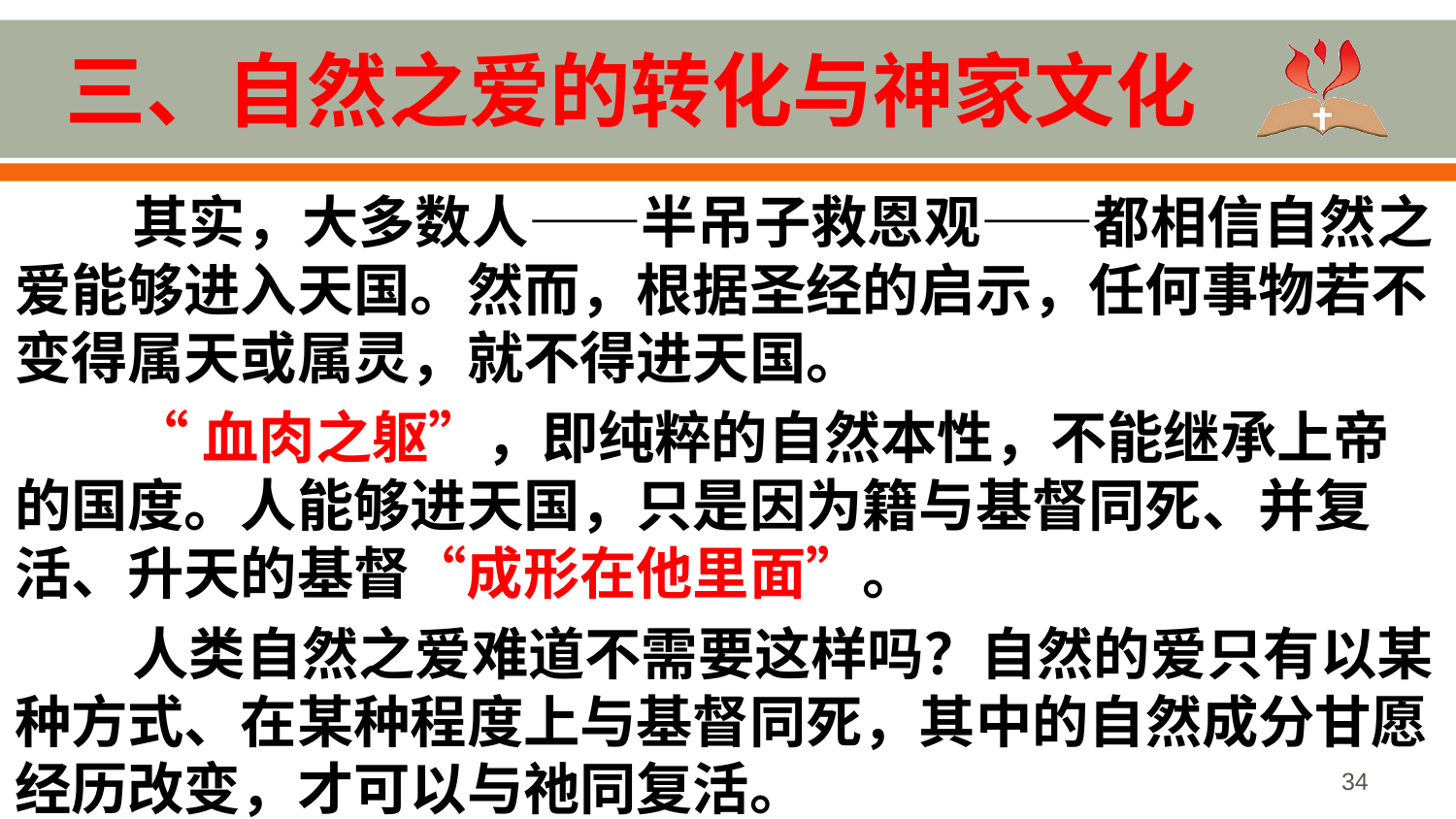

# 三、自然之爱的转化与神家文化
其实，大多数人——半吊子救恩观——都相信自然之爱能够进入天国。然而，根据圣经的启示，任何事物若不变得属天或属灵，就不得进天国。
“血肉之躯”，即纯粹的自然本性，不能继承上帝的国度。人能够进天国，只是因为籍与基督同死、并复活、升天的基督“成形在他里面”。
人类自然之爱难道不需要这样吗？自然的爱只有以某种方式、在某种程度上与基督同死，其中的自然成分甘愿经历改变，才可以与祂同复活。

34